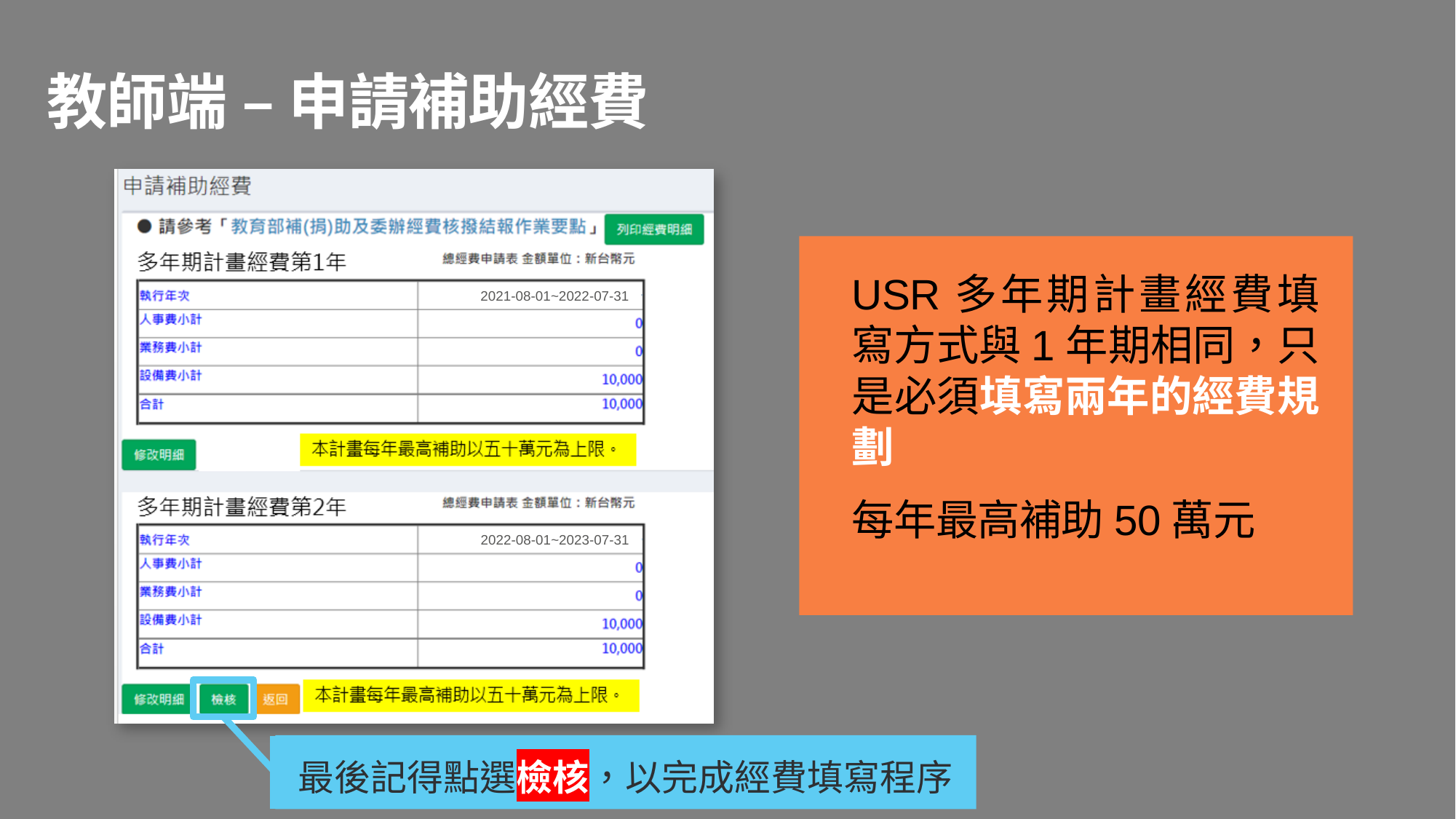

# 教師端 – 申請補助經費

USR多年期計畫經費填寫方式與1年期相同，只是必須填寫兩年的經費規劃
每年最高補助50萬元

2021-08-01~2022-07-31

2022-08-01~2023-07-31

最後記得點選檢核，以完成經費填寫程序